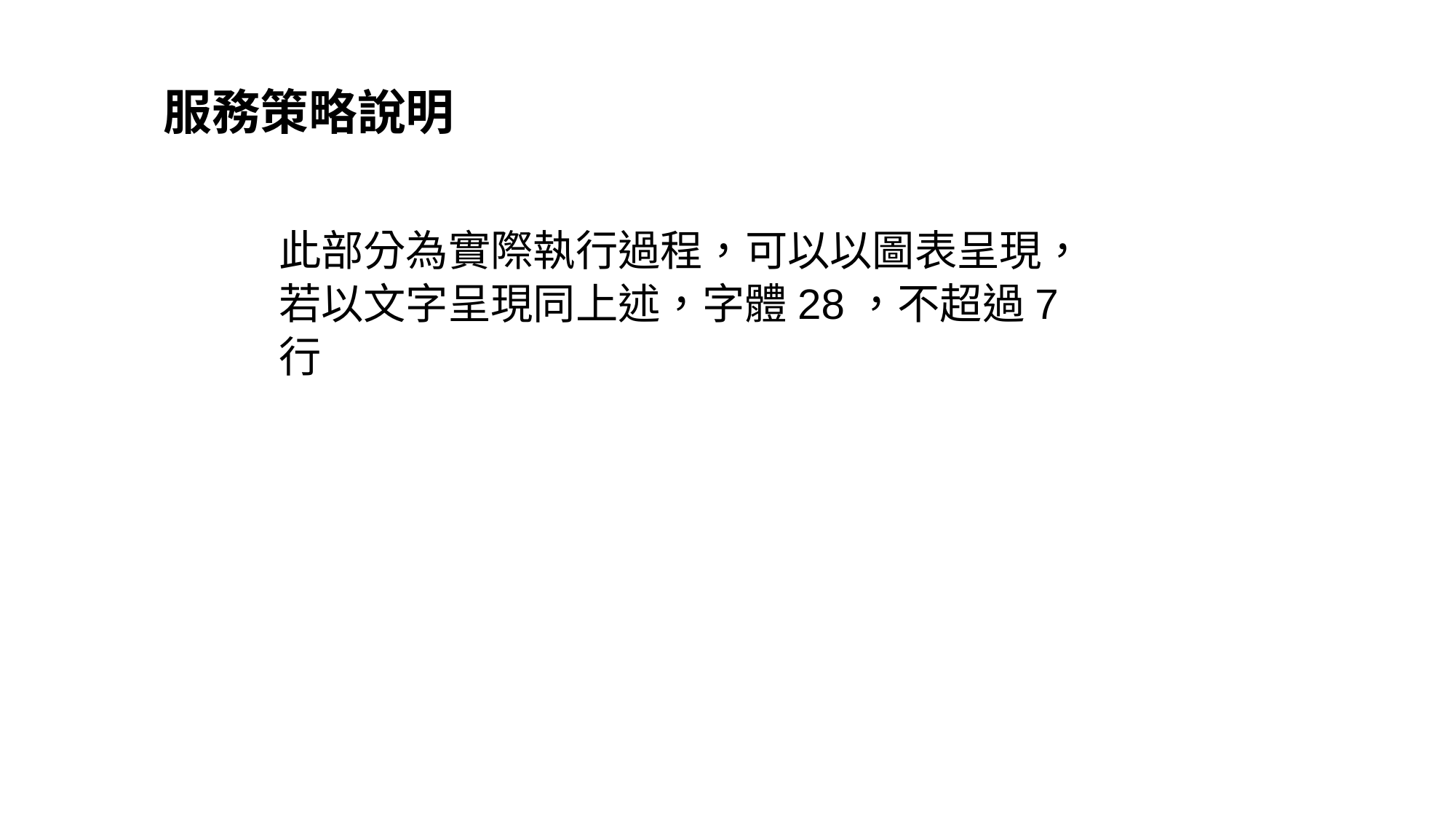

服務策略說明

此部分為實際執行過程，可以以圖表呈現，若以文字呈現同上述，字體28，不超過7行